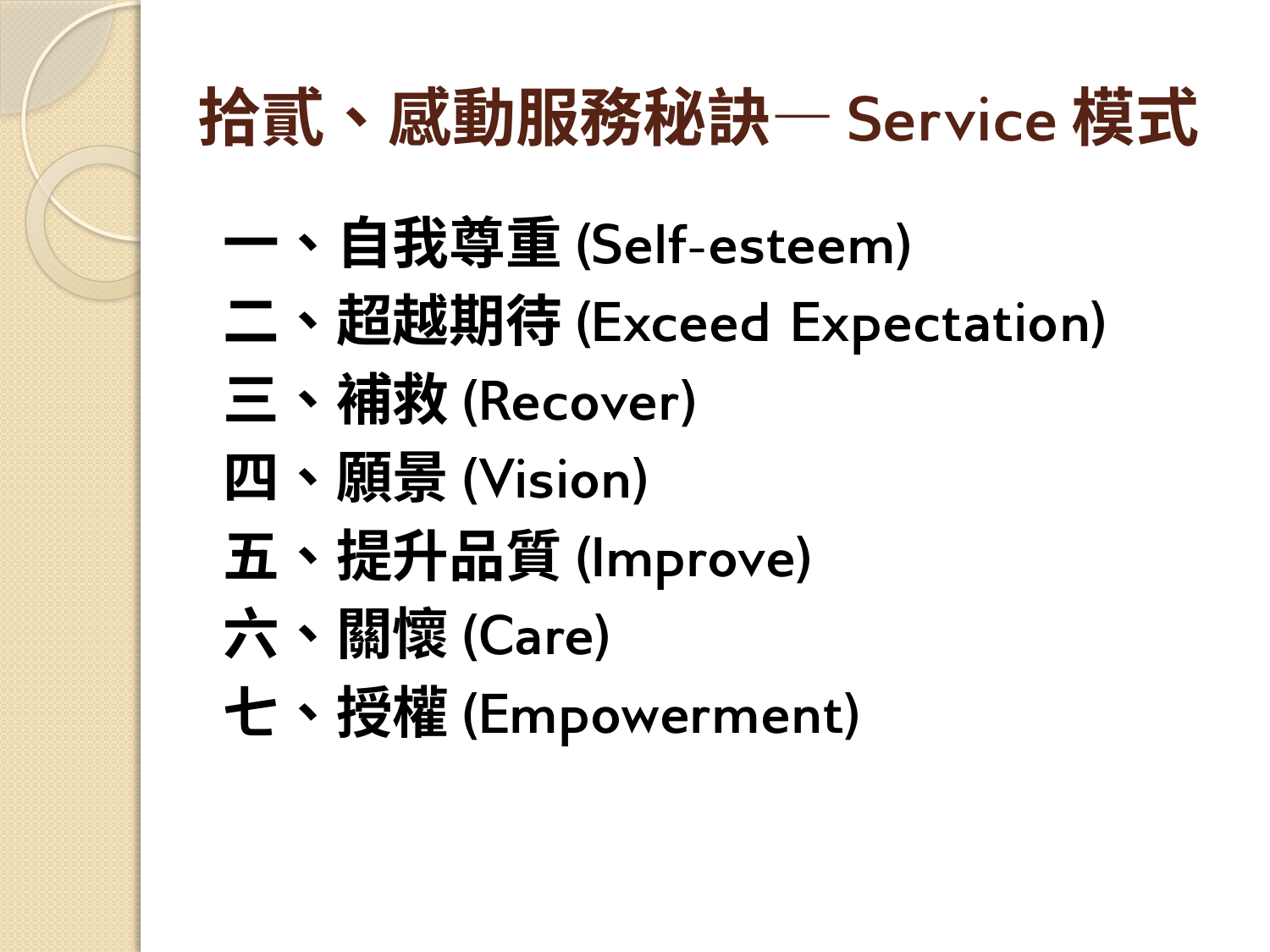

# 拾貳、感動服務秘訣—Service模式
一、自我尊重(Self-esteem)
二、超越期待(Exceed Expectation)
三、補救(Recover)
四、願景(Vision)
五、提升品質(Improve)
六、關懷(Care)
七、授權(Empowerment)